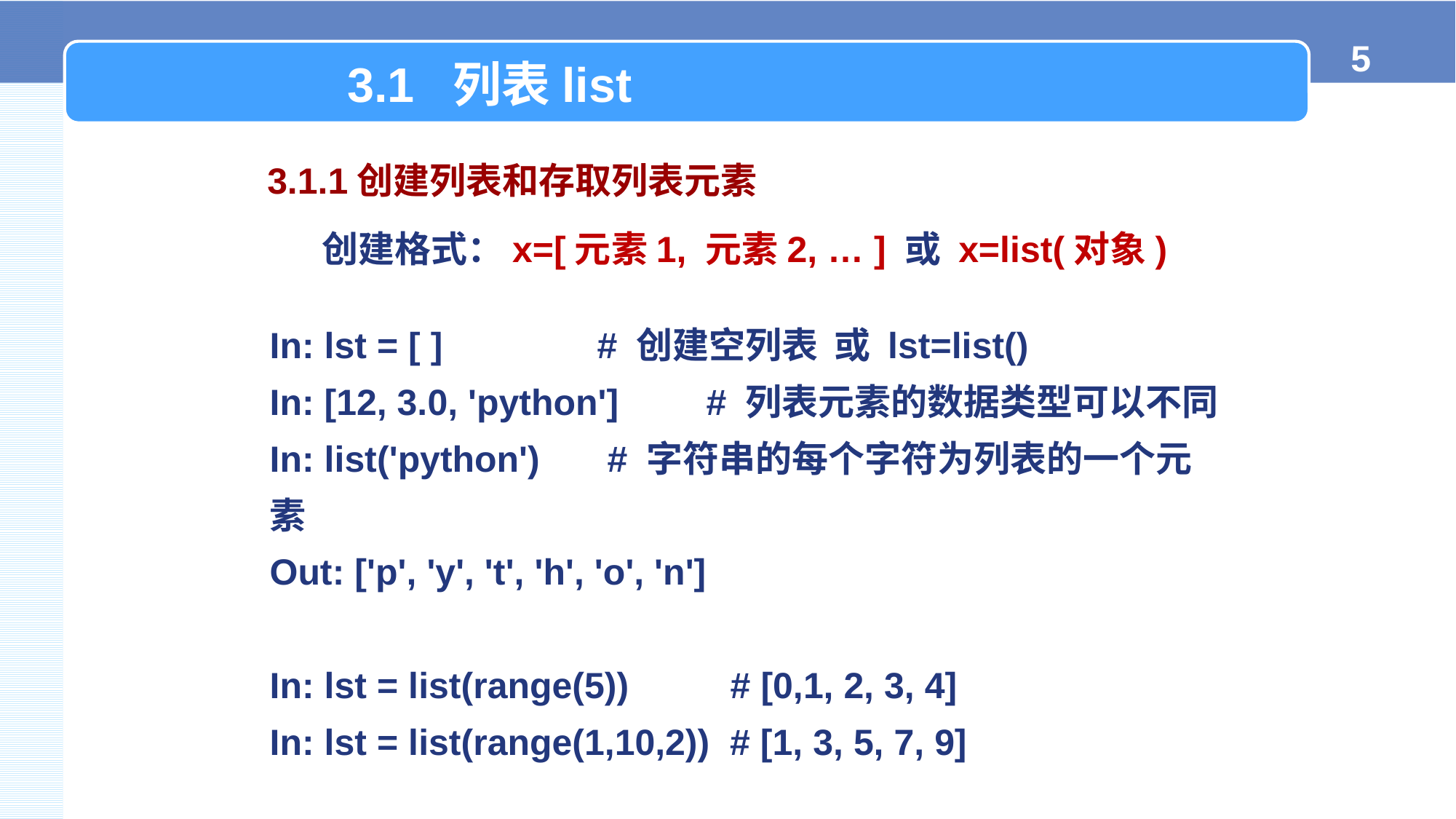

3.1  列表list
3.1.1创建列表和存取列表元素
创建格式：x=[元素1, 元素2, … ] 或 x=list(对象)
In: lst = [ ] 		# 创建空列表  或 lst=list()
In: [12, 3.0, 'python']	# 列表元素的数据类型可以不同
In: list('python') 	 # 字符串的每个字符为列表的一个元素
Out: ['p', 'y', 't', 'h', 'o', 'n']

In: lst = list(range(5))          # [0,1, 2, 3, 4]
In: lst = list(range(1,10,2))  # [1, 3, 5, 7, 9]